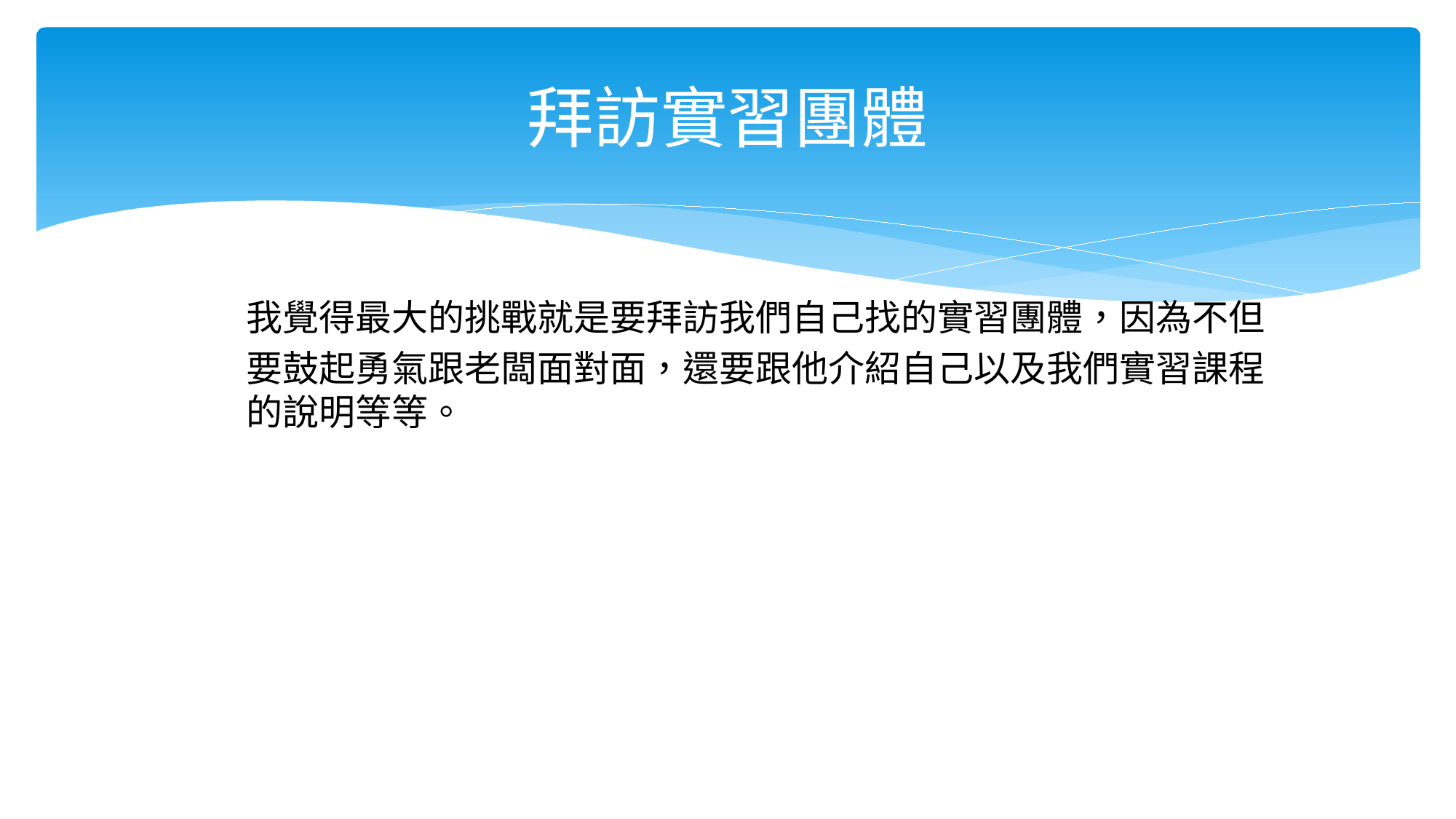

# 拜訪實習團體
我覺得最大的挑戰就是要拜訪我們自己找的實習團體，因為不但
要鼓起勇氣跟老闆面對面，還要跟他介紹自己以及我們實習課程的說明等等。